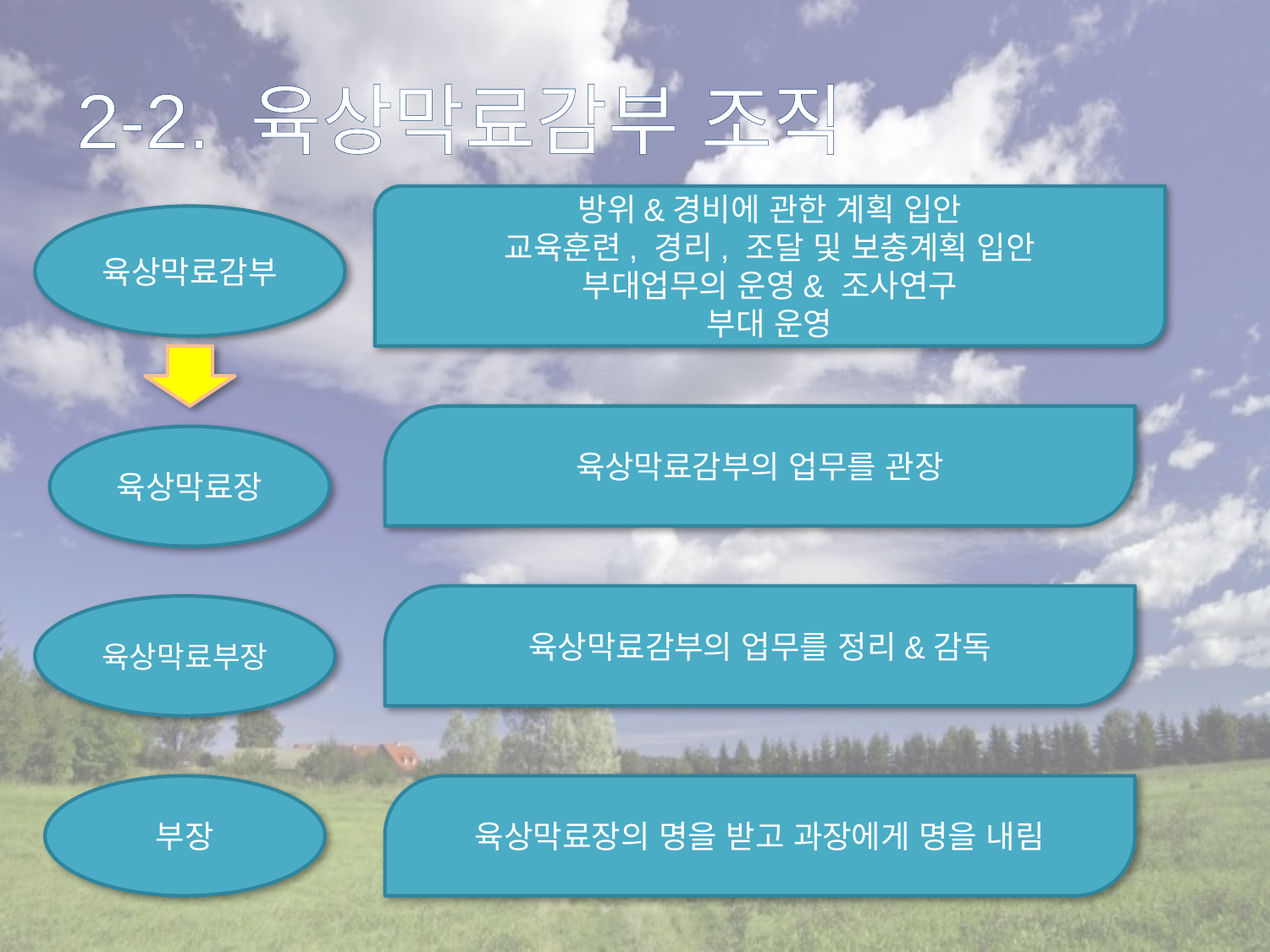

# 2-2. 육상막료감부 조직
방위&경비에 관한 계획 입안
교육훈련, 경리, 조달 및 보충계획 입안
부대업무의 운영& 조사연구
부대 운영
육상막료감부

육상막료감부의 업무를 관장
육상막료장
육상막료감부의 업무를 정리&감독
육상막료부장
부장
육상막료장의 명을 받고 과장에게 명을 내림